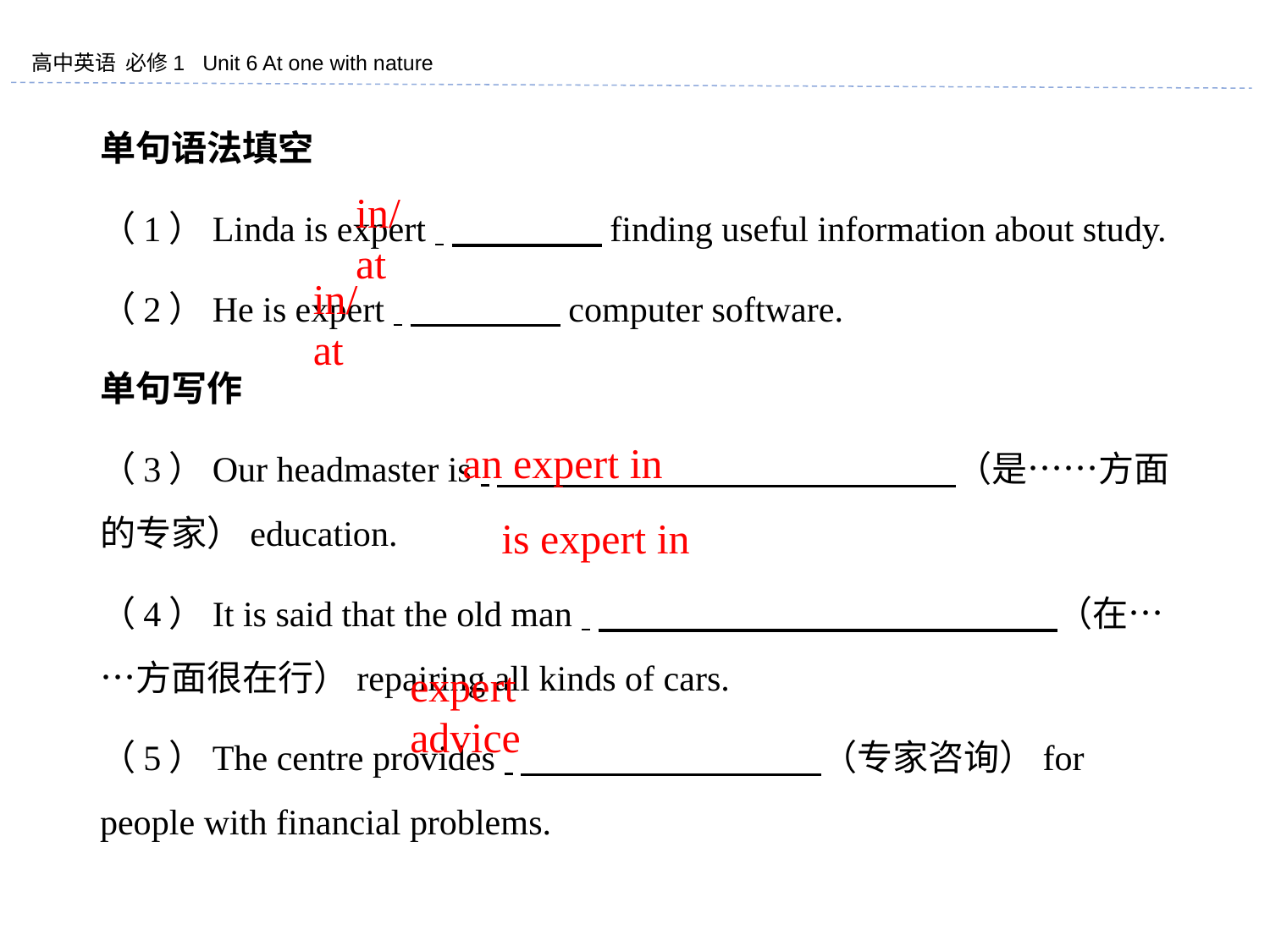

单句语法填空
（1）Linda is expert  　　　　 finding useful information about study.
（2）He is expert  　　　　 computer software.
单句写作
（3）Our headmaster is  　　　　  　　　　  　　　　（是……方面的专家）education.
（4）It is said that the old man  　　　　  　　　　  　　　　（在……方面很在行）repairing all kinds of cars.
（5）The centre provides  　　　　  　　　　（专家咨询）for people with financial problems.

in/at
in/at
　an expert in
is expert in
expert advice